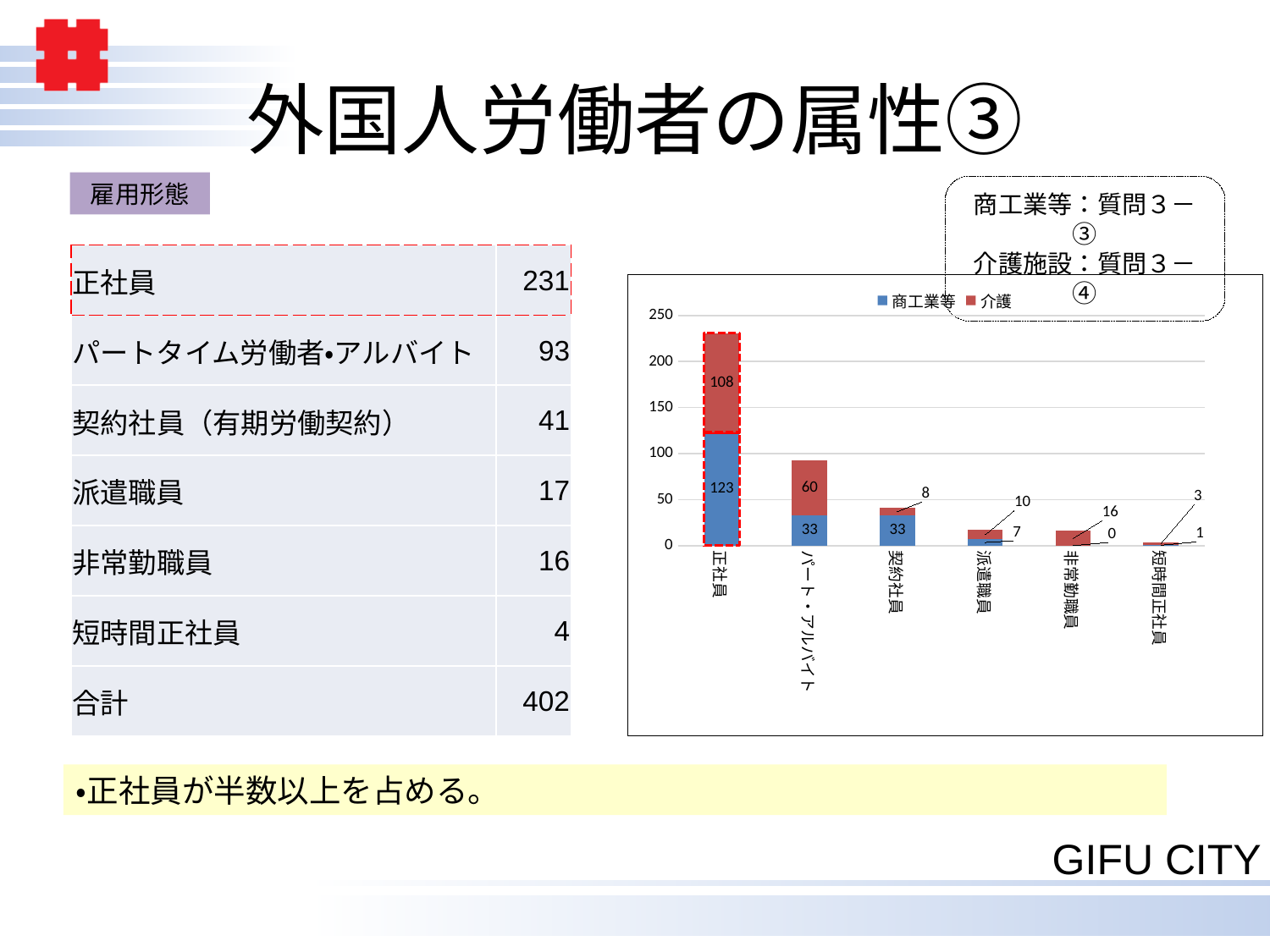

# 外国人労働者の属性③
雇用形態
商工業等：質問３－③
介護施設：質問３－④
| 正社員 | 231 |
| --- | --- |
| パートタイム労働者・アルバイト | 93 |
| 契約社員（有期労働契約） | 41 |
| 派遣職員 | 17 |
| 非常勤職員 | 16 |
| 短時間正社員 | 4 |
| 合計 | 402 |

### Chart

| Category | 商工業等 | 介護 |
|---|---|---|
| 正社員 | 123.0 | 108.0 |
| パート・アルバイト | 33.0 | 60.0 |
| 契約社員 | 33.0 | 8.0 |
| 派遣職員 | 7.0 | 10.0 |
| 非常勤職員 | 0.0 | 16.0 |
| 短時間正社員 | 1.0 | 3.0 |
・正社員が半数以上を占める。
10